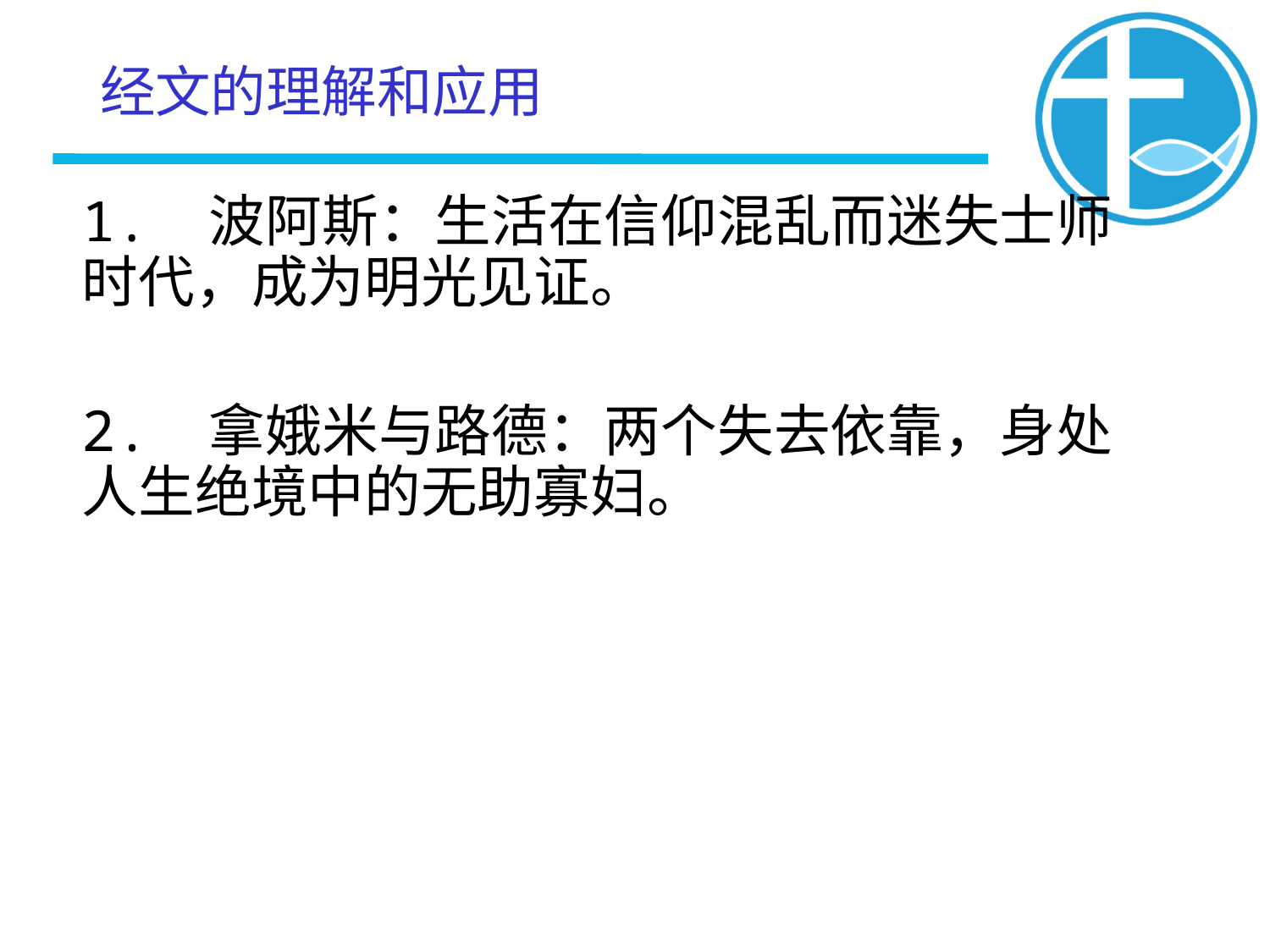

# 经文的理解和应用
1.	波阿斯：生活在信仰混乱而迷失士师时代，成为明光见证。

2.	拿娥米与路德：两个失去依靠，身处人生绝境中的无助寡妇。